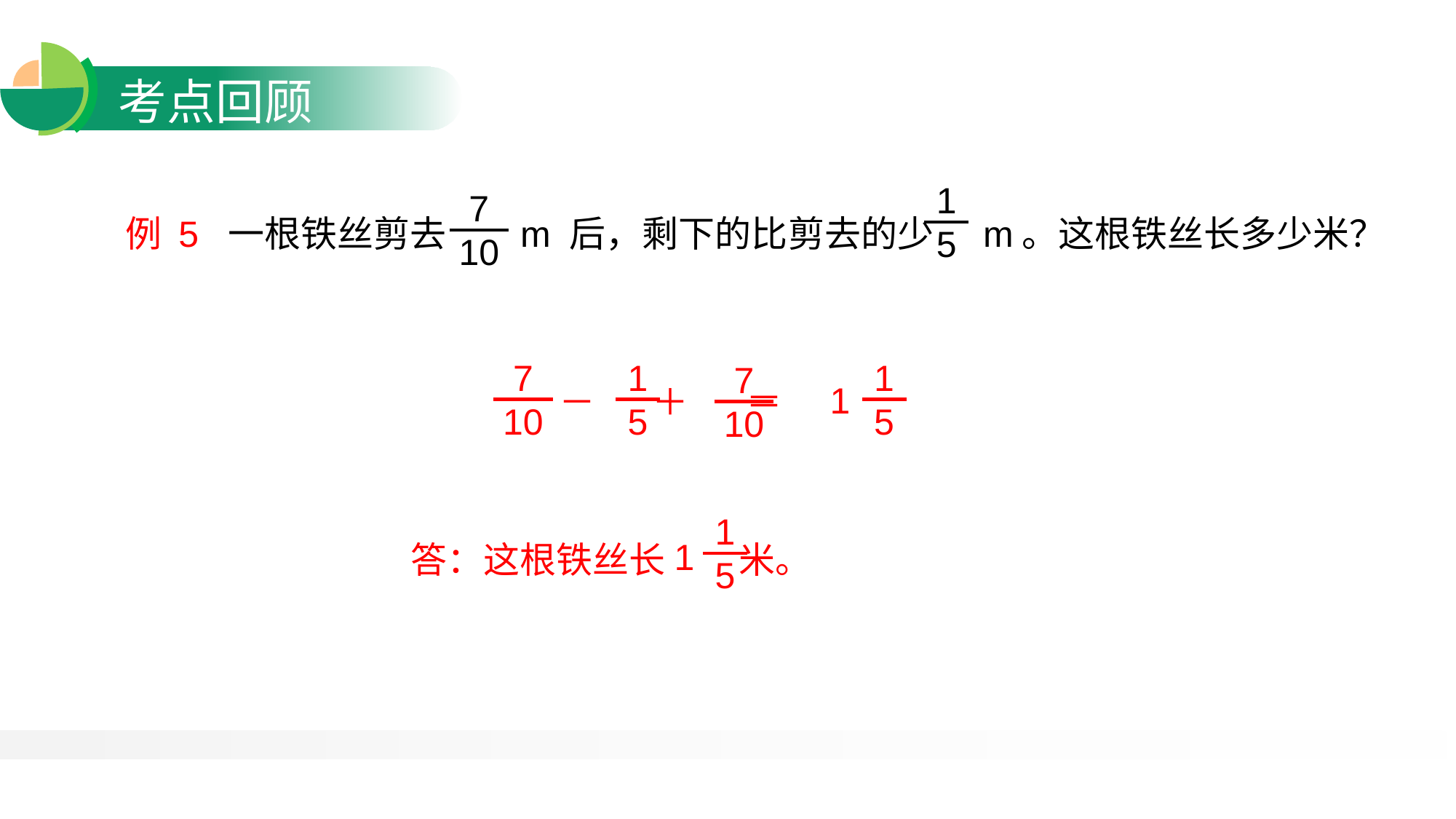

1
5
7
10
例 5  一根铁丝剪去        m 后，剩下的比剪去的少     m。这根铁丝长多少米？
7
10
1
5
1
5
1
7
10
－       ＋       ＝
1
5
1
答：这根铁丝长         米。